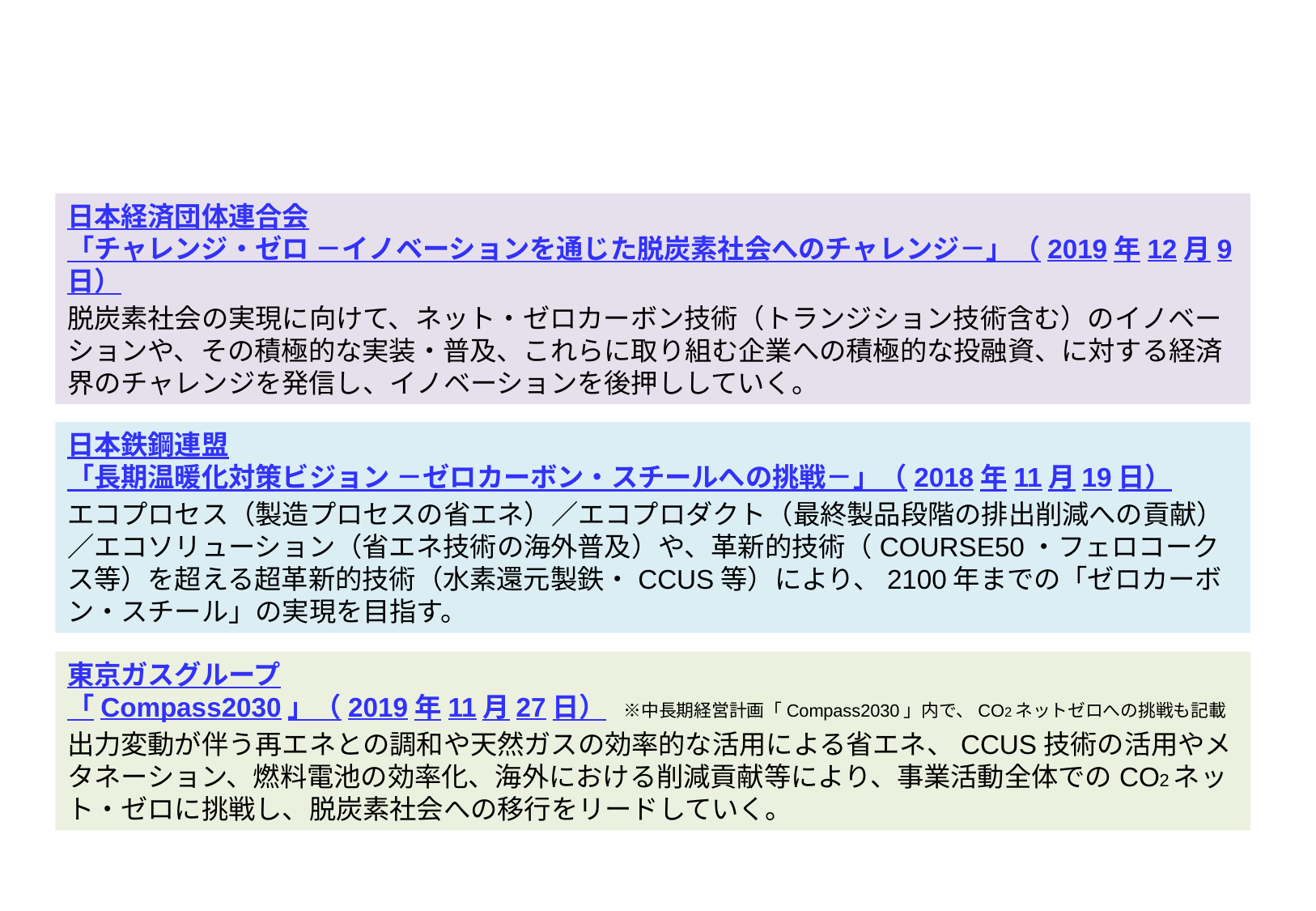

日本経済団体連合会
「チャレンジ・ゼロ －イノベーションを通じた脱炭素社会へのチャレンジ－」（2019年12月9日）
脱炭素社会の実現に向けて、ネット・ゼロカーボン技術（トランジション技術含む）のイノベーションや、その積極的な実装・普及、これらに取り組む企業への積極的な投融資、に対する経済界のチャレンジを発信し、イノベーションを後押ししていく。
日本鉄鋼連盟
「長期温暖化対策ビジョン －ゼロカーボン・スチールへの挑戦－」（2018年11月19日）
エコプロセス（製造プロセスの省エネ）／エコプロダクト（最終製品段階の排出削減への貢献）／エコソリューション（省エネ技術の海外普及）や、革新的技術（COURSE50・フェロコークス等）を超える超革新的技術（水素還元製鉄・CCUS等）により、2100年までの「ゼロカーボン・スチール」の実現を目指す。
東京ガスグループ
「Compass2030」（2019年11月27日）　※中長期経営計画「Compass2030」内で、CO2ネットゼロへの挑戦も記載
出力変動が伴う再エネとの調和や天然ガスの効率的な活用による省エネ、CCUS技術の活用やメタネーション、燃料電池の効率化、海外における削減貢献等により、事業活動全体でのCO2ネット・ゼロに挑戦し、脱炭素社会への移行をリードしていく。